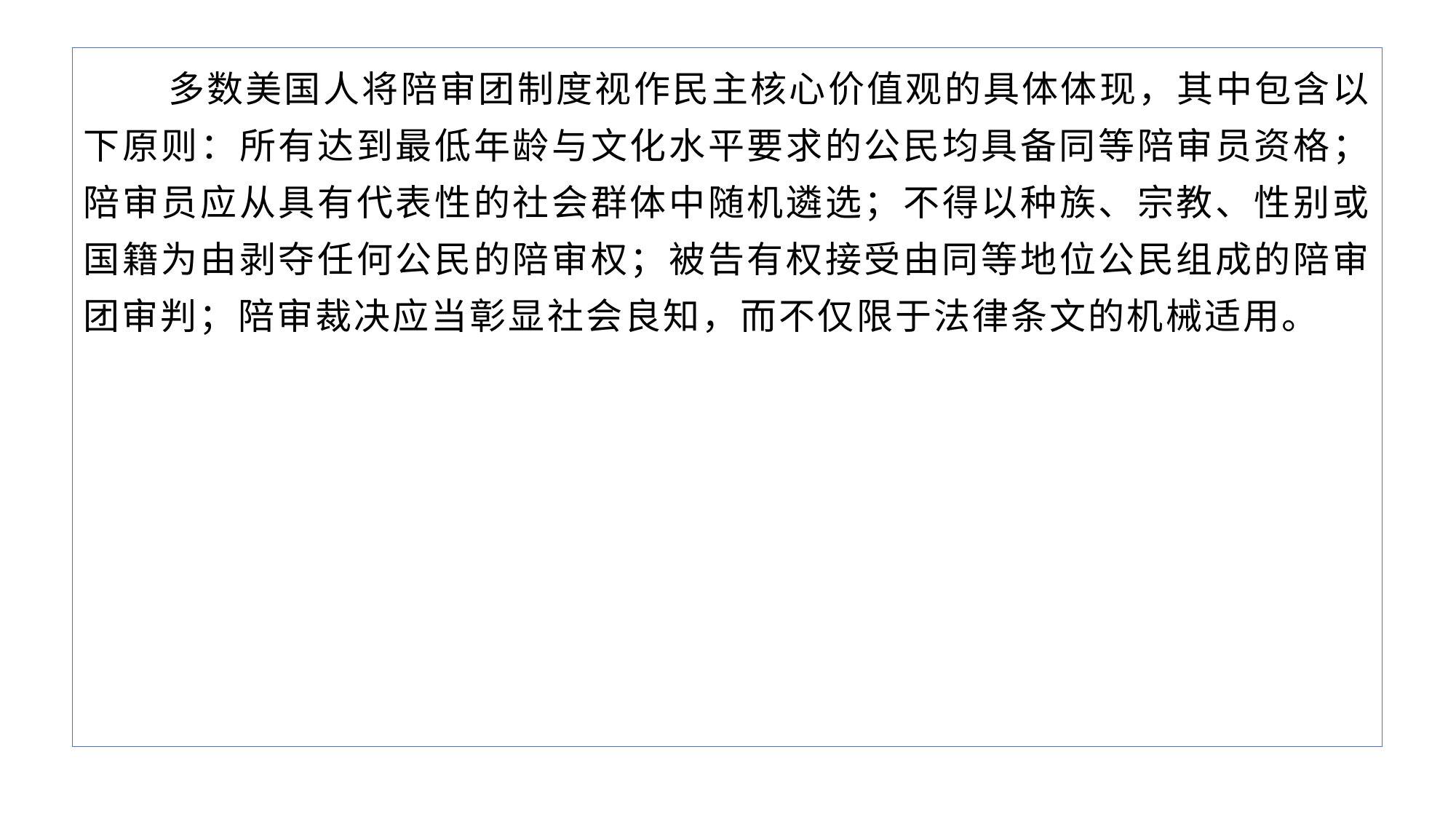

多数美国人将陪审团制度视作民主核心价值观的具体体现，其中包含以下原则：所有达到最低年龄与文化水平要求的公民均具备同等陪审员资格；陪审员应从具有代表性的社会群体中随机遴选；不得以种族、宗教、性别或国籍为由剥夺任何公民的陪审权；被告有权接受由同等地位公民组成的陪审团审判；陪审裁决应当彰显社会良知，而不仅限于法律条文的机械适用。